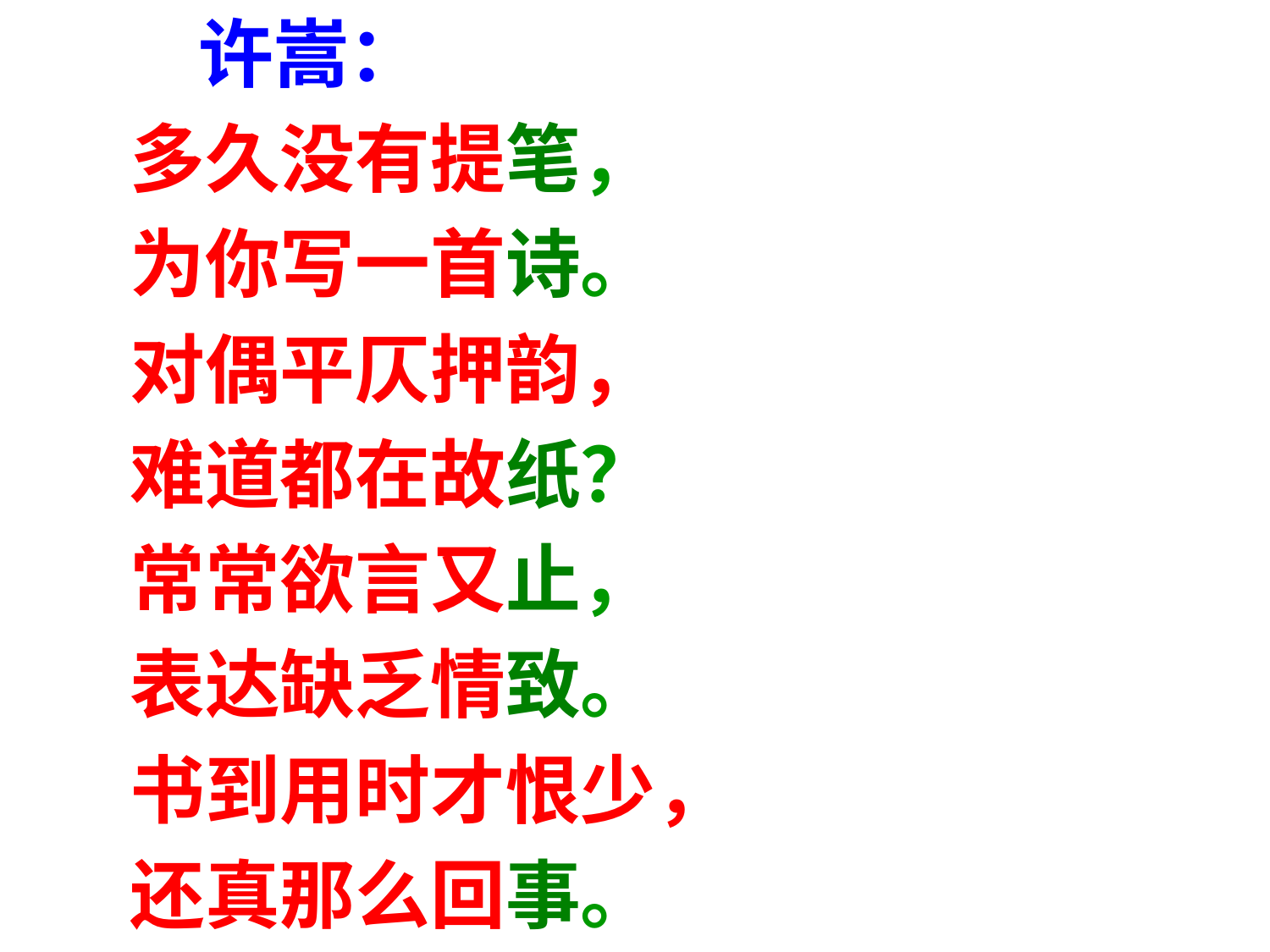

许嵩：
      多久没有提笔，
      为你写一首诗。
      对偶平仄押韵，
      难道都在故纸？
      常常欲言又止，
      表达缺乏情致。
      书到用时才恨少，
      还真那么回事。